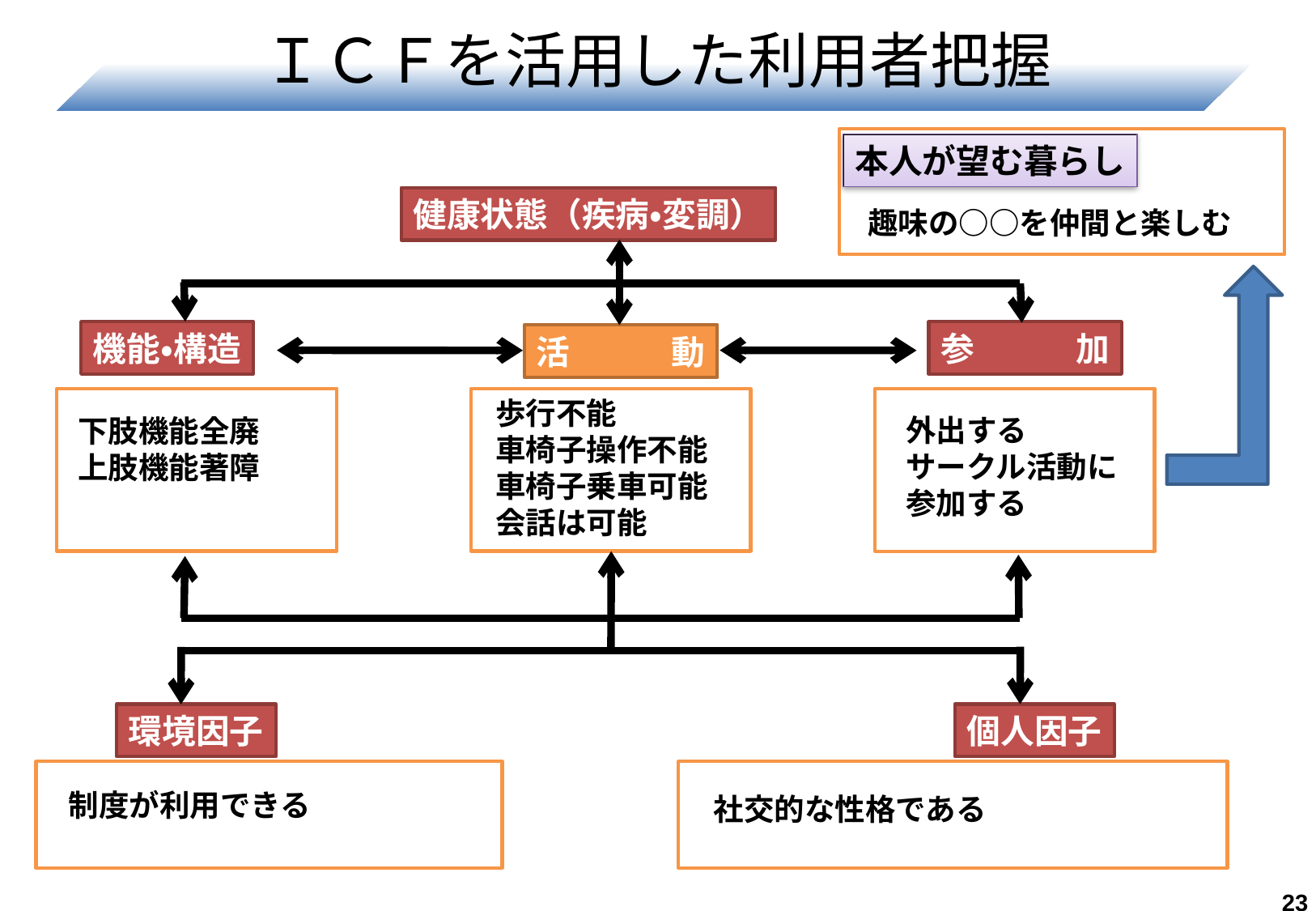

# ＩＣＦを活用した利用者把握

本人が望む暮らし
健康状態（疾病・変調）
趣味の○○を仲間と楽しむ

機能・構造
参　　　加
活　　　動

歩行不能
車椅子操作不能
車椅子乗車可能
会話は可能
外出する
サークル活動に参加する
下肢機能全廃
上肢機能著障
環境因子
個人因子

制度が利用できる
社交的な性格である
23